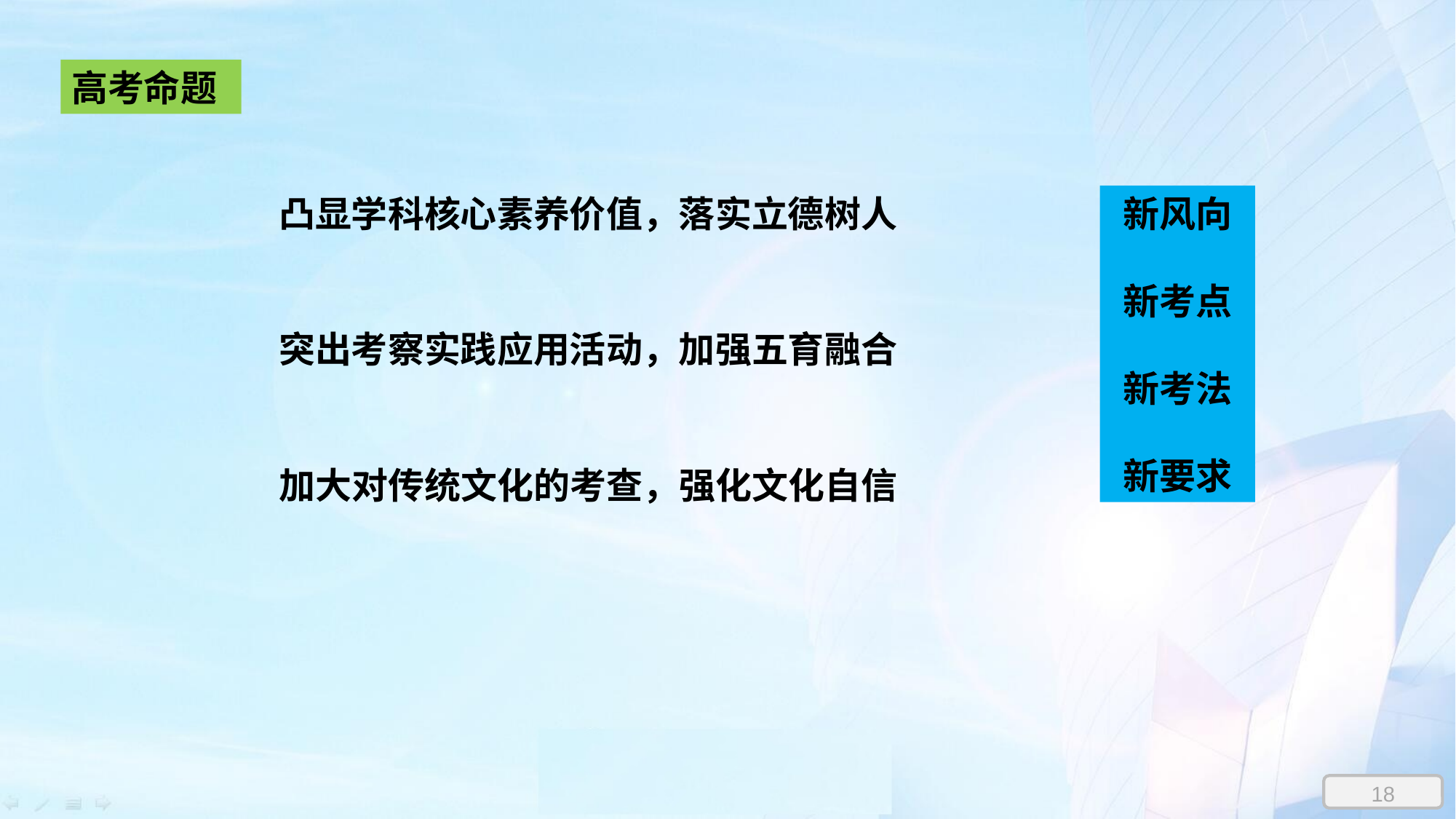

高考命题
新风向

新考点

新考法

新要求
凸显学科核心素养价值，落实立德树人
突出考察实践应用活动，加强五育融合
加大对传统文化的考查，强化文化自信
18